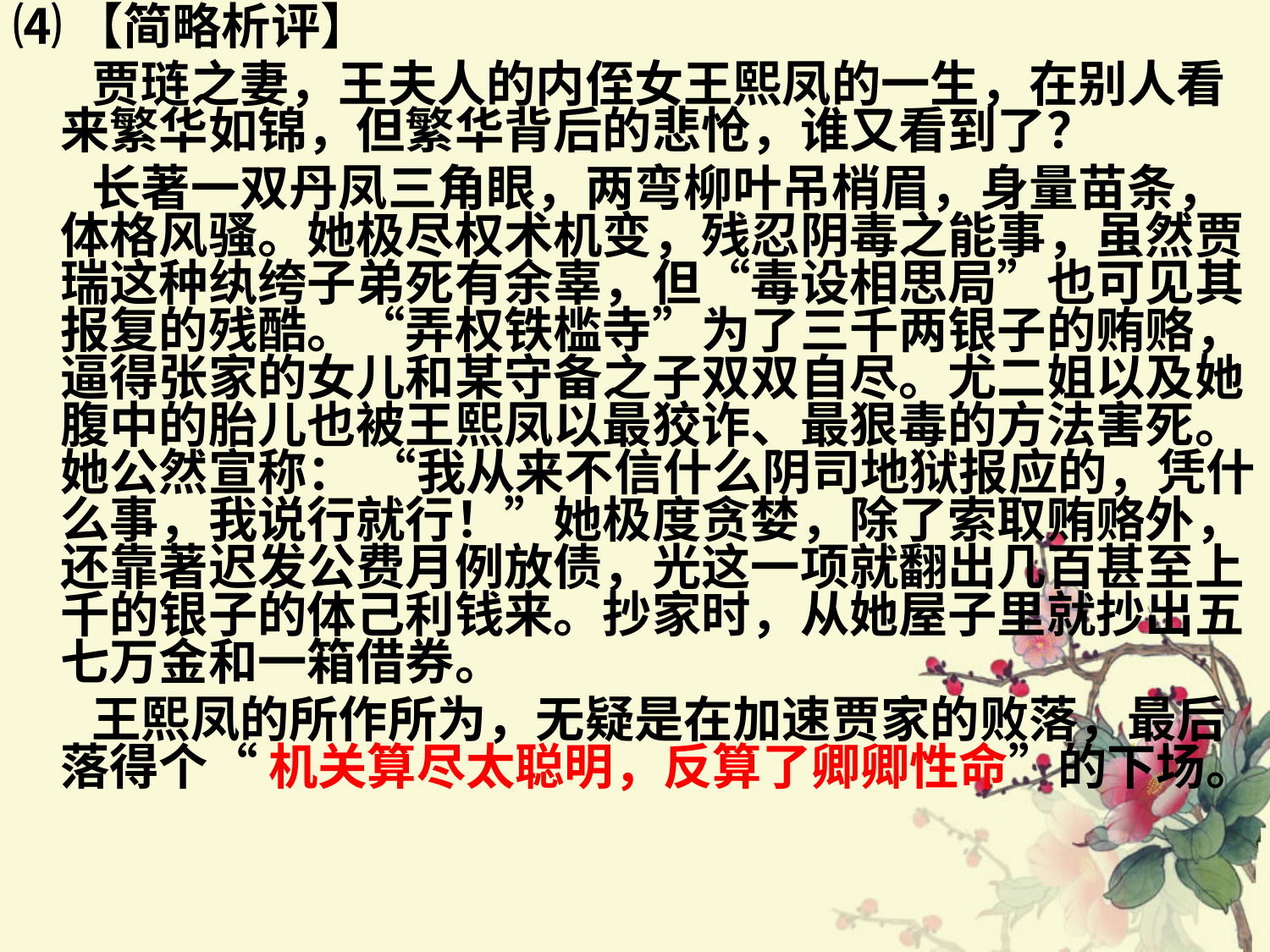

⑷【简略析评】
      贾琏之妻，王夫人的内侄女王熙凤的一生，在别人看来繁华如锦，但繁华背后的悲怆，谁又看到了？
      长著一双丹凤三角眼，两弯柳叶吊梢眉，身量苗条，体格风骚。她极尽权术机变，残忍阴毒之能事，虽然贾瑞这种纨绔子弟死有余辜，但“毒设相思局”也可见其报复的残酷。“弄权铁槛寺”为了三千两银子的贿赂，逼得张家的女儿和某守备之子双双自尽。尤二姐以及她腹中的胎儿也被王熙凤以最狡诈、最狠毒的方法害死。她公然宣称： “我从来不信什么阴司地狱报应的，凭什么事，我说行就行！”她极度贪婪，除了索取贿赂外，还靠著迟发公费月例放债，光这一项就翻出几百甚至上千的银子的体己利钱来。抄家时，从她屋子里就抄出五七万金和一箱借券。
      王熙凤的所作所为，无疑是在加速贾家的败落，最后落得个“ 机关算尽太聪明，反算了卿卿性命”的下场。